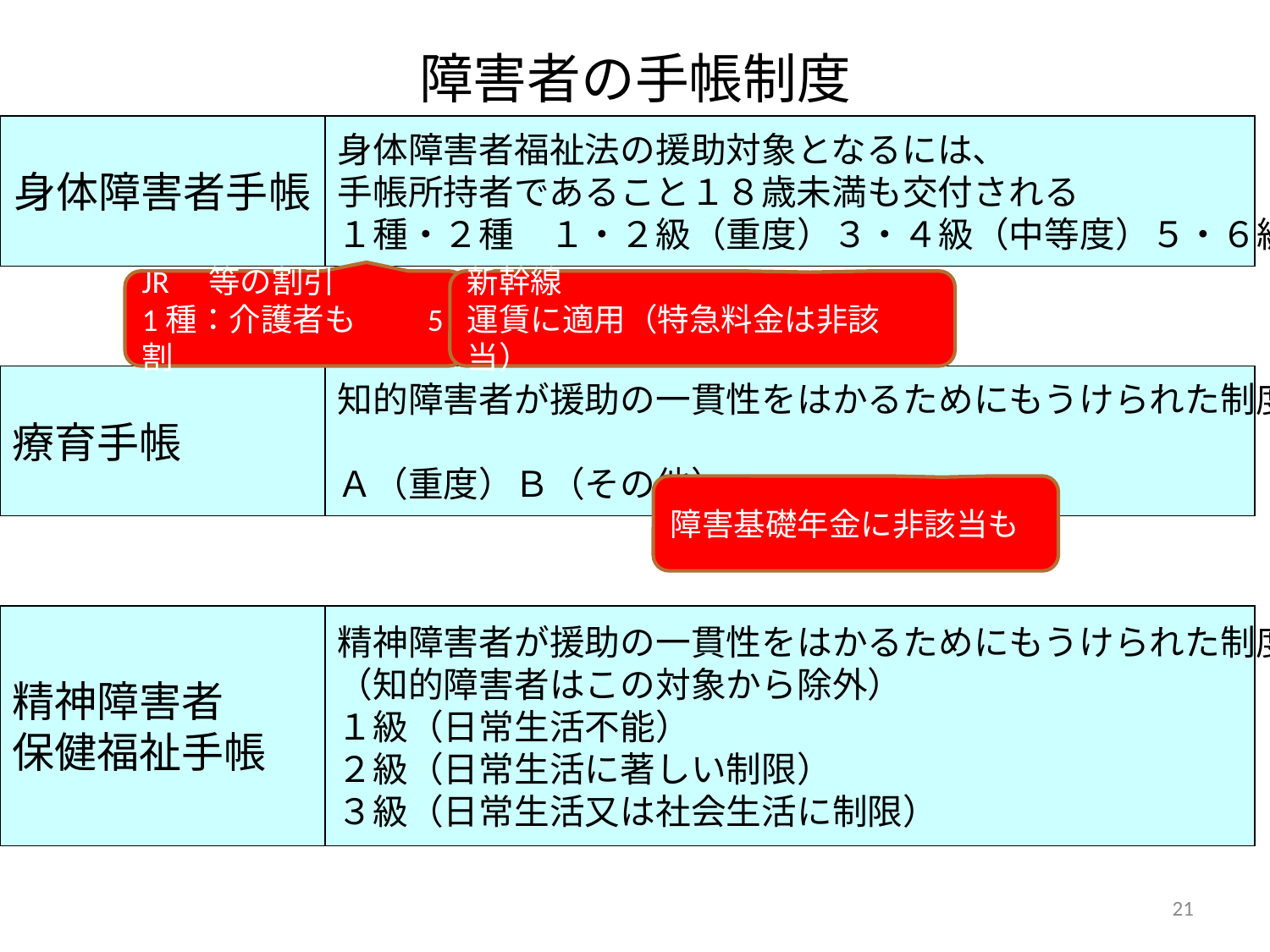

# 障害者の手帳制度
身体障害者手帳
身体障害者福祉法の援助対象となるには、
手帳所持者であること１８歳未満も交付される
１種・２種　１・２級（重度）３・４級（中等度）５・６級（軽度）
JR　等の割引
1種：介護者も　　5割
新幹線
運賃に適用（特急料金は非該当）
療育手帳
知的障害者が援助の一貫性をはかるためにもうけられた制度

Ａ（重度）Ｂ（その他）
障害基礎年金に非該当も
精神障害者
保健福祉手帳
精神障害者が援助の一貫性をはかるためにもうけられた制度
（知的障害者はこの対象から除外）
１級（日常生活不能）
２級（日常生活に著しい制限）
３級（日常生活又は社会生活に制限）
21